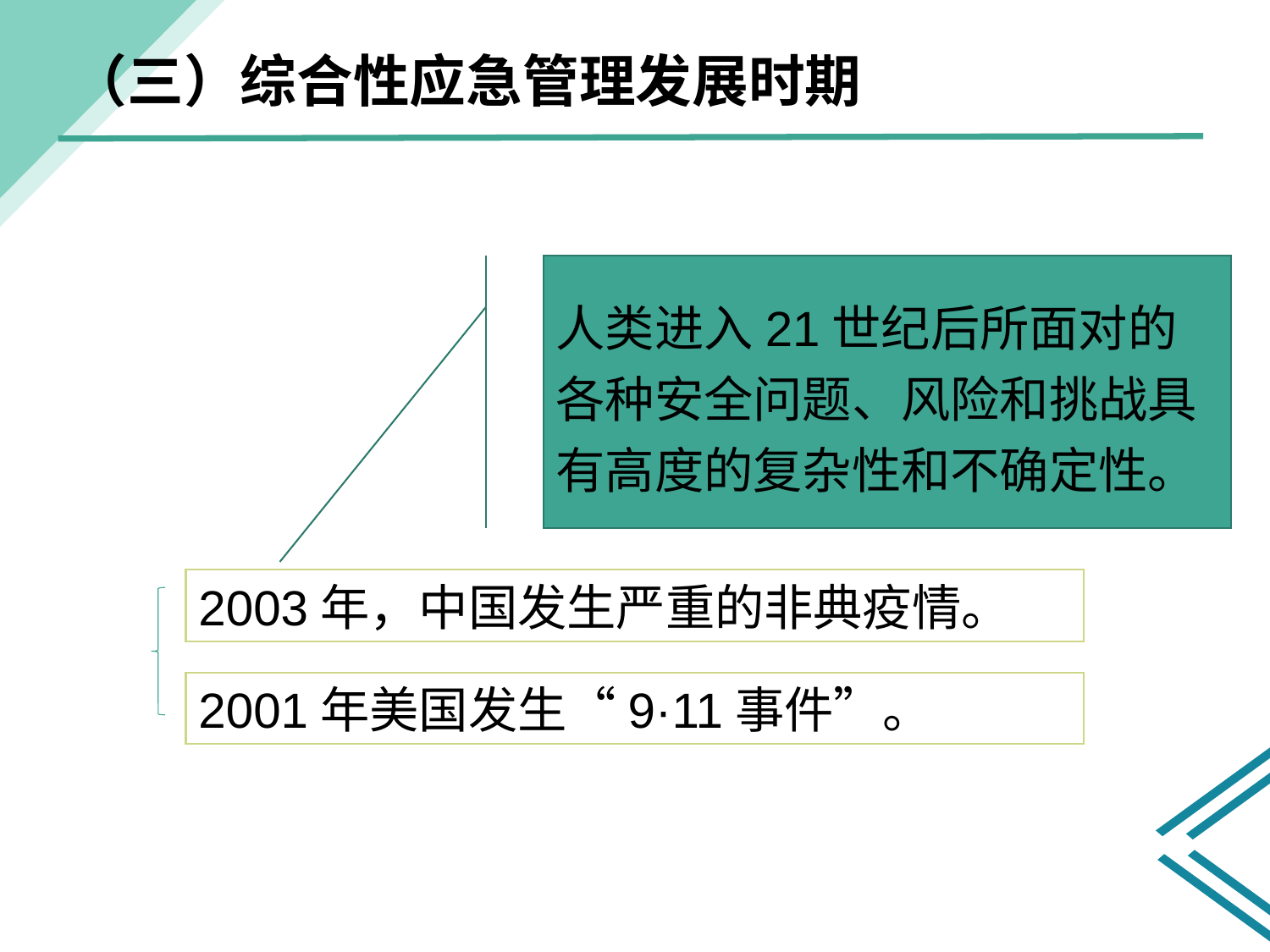

（三）综合性应急管理发展时期
人类进入21世纪后所面对的各种安全问题、风险和挑战具有高度的复杂性和不确定性。
2003年，中国发生严重的非典疫情。

2001年美国发生“9·11事件”。